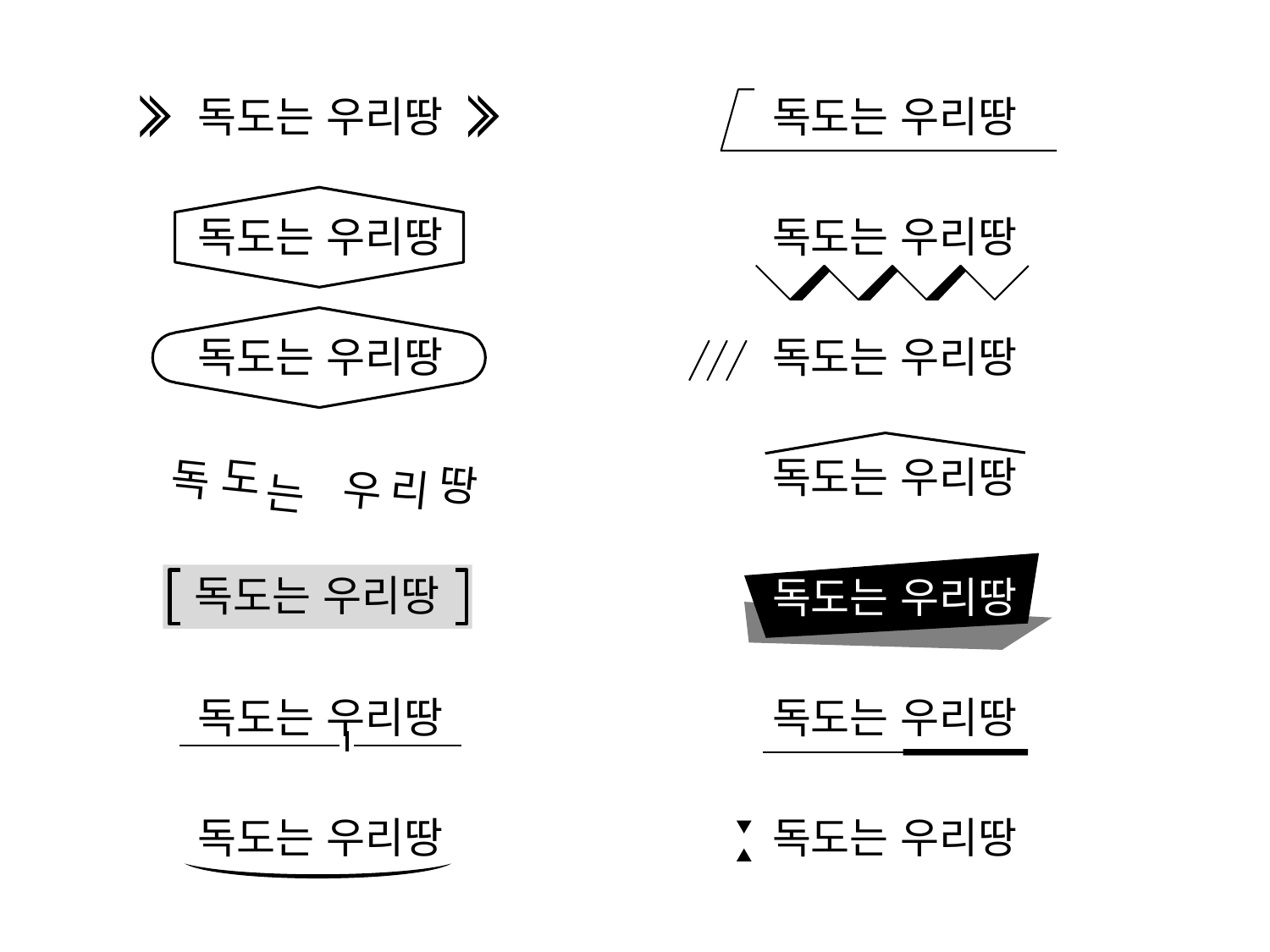

독도는 우리땅
독도는 우리땅

독도는 우리땅
독도는 우리땅

독도는 우리땅
독도는 우리땅

도
독
땅
리
우
는
독도는 우리땅

독도는 우리땅

독도는 우리땅

독도는 우리땅
독도는 우리땅

독도는 우리땅
독도는 우리땅